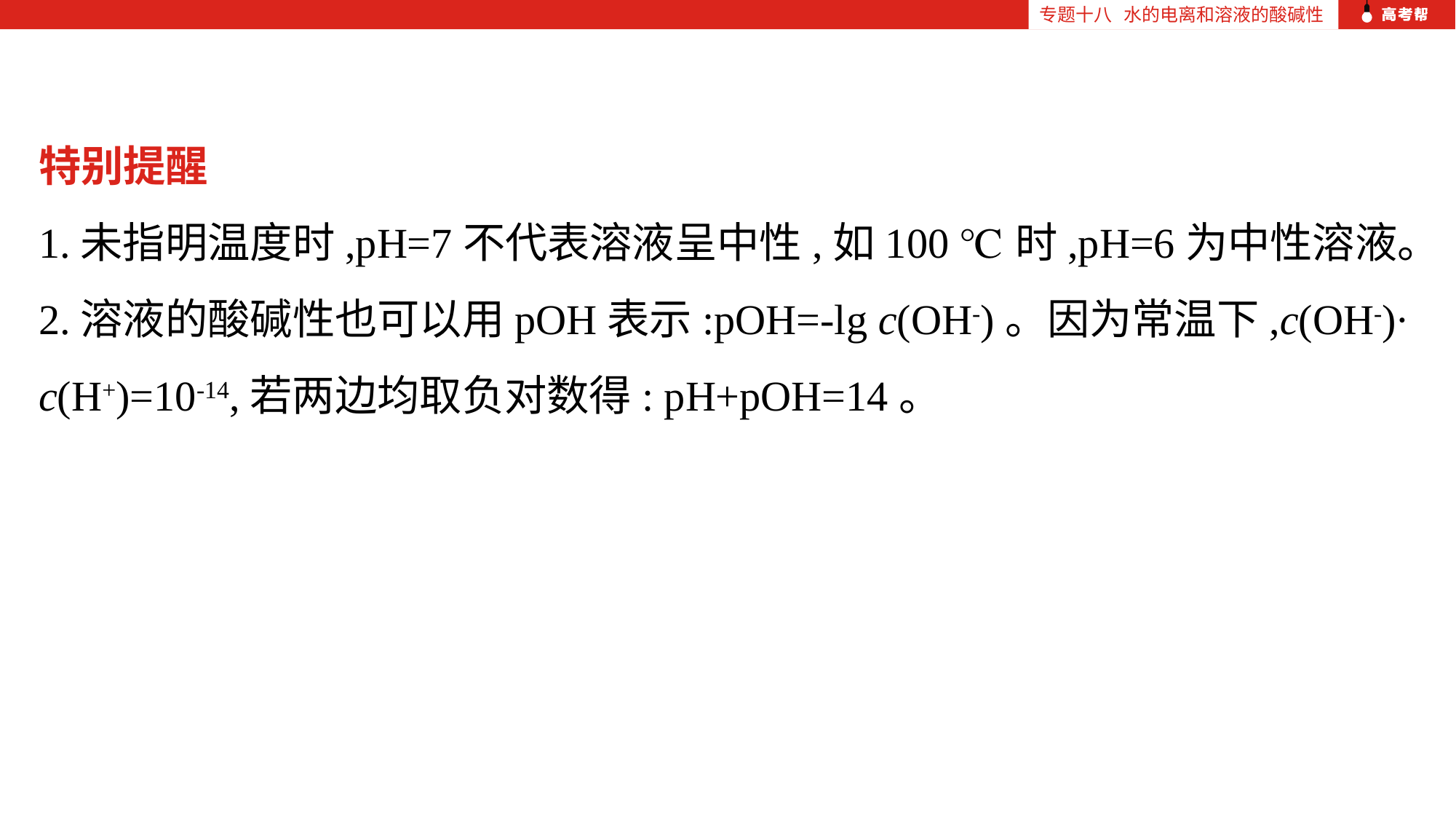

专题十八   水的电离和溶液的酸碱性
特别提醒
1.未指明温度时,pH=7不代表溶液呈中性,如100 ℃时,pH=6为中性溶液。
2.溶液的酸碱性也可以用pOH表示:pOH=-lg c(OH-)。因为常温下,c(OH-)·
c(H+)=10-14,若两边均取负对数得: pH+pOH=14。